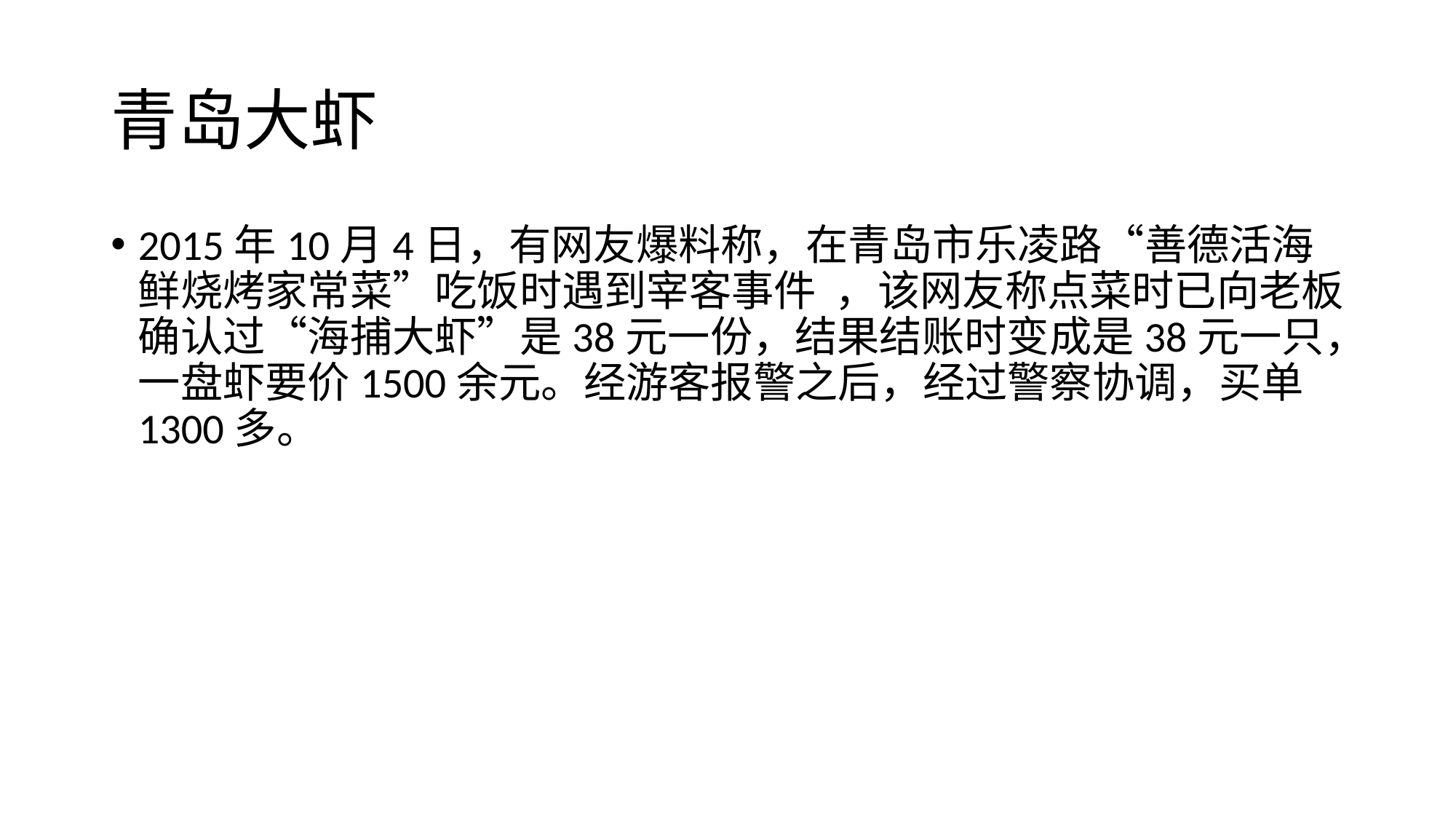

# 青岛大虾
2015年10月4日，有网友爆料称，在青岛市乐凌路“善德活海鲜烧烤家常菜”吃饭时遇到宰客事件  ，该网友称点菜时已向老板确认过“海捕大虾”是38元一份，结果结账时变成是38元一只，一盘虾要价1500余元。经游客报警之后，经过警察协调，买单1300多。